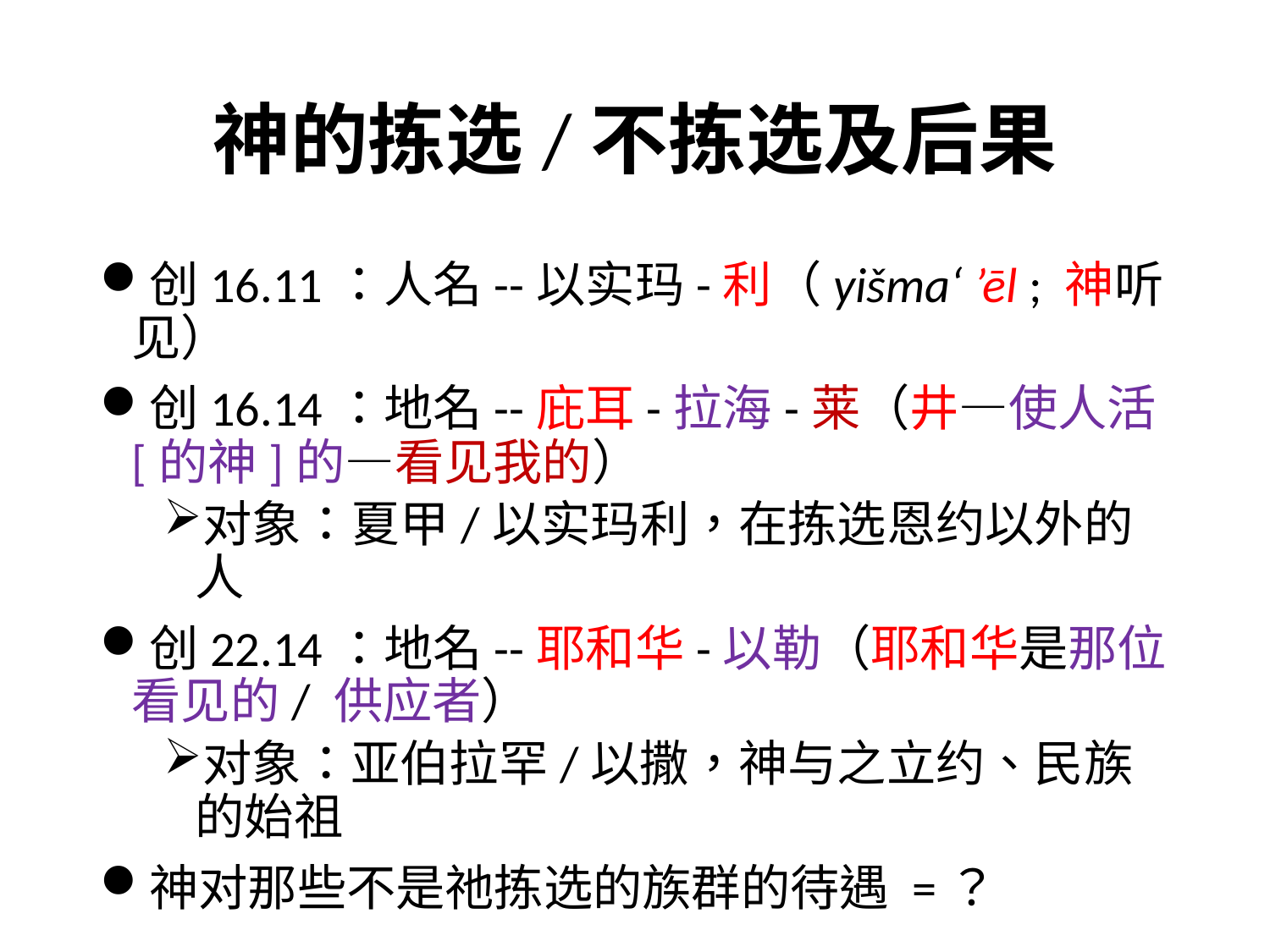

# 神的拣选/不拣选及后果
创16.11：人名--以实玛-利（yišma‘ ’ēl ; 神听见）
创16.14：地名--庇耳-拉海-莱（井—使人活[的神]的—看见我的）
对象：夏甲/以实玛利，在拣选恩约以外的人
创22.14：地名--耶和华-以勒（耶和华是那位看见的/ 供应者）
对象：亚伯拉罕/以撒，神与之立约、民族的始祖
神对那些不是祂拣选的族群的待遇 =？